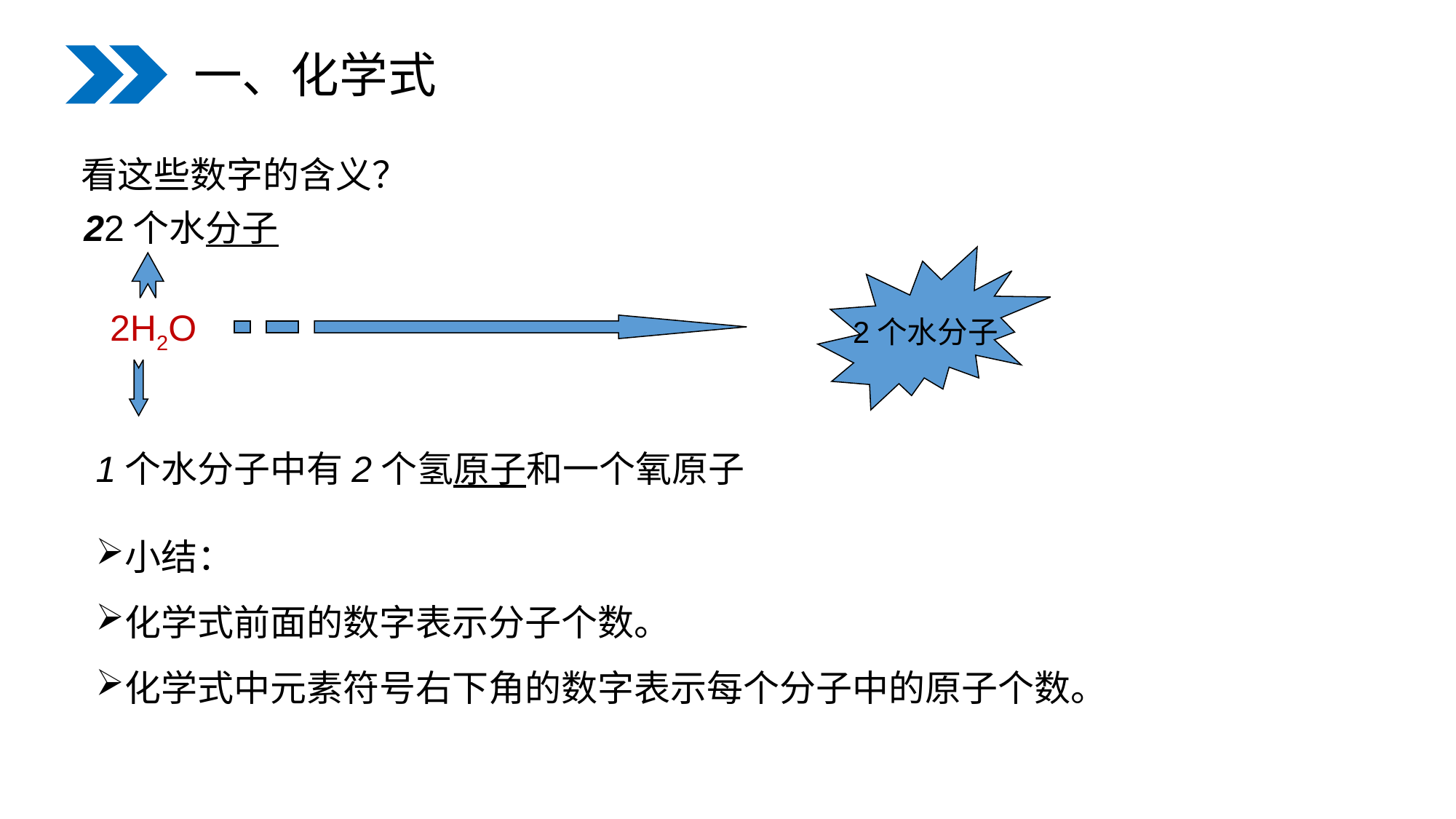

一、化学式
看这些数字的含义？
22个水分子
2个水分子

2H2O

1个水分子中有2个氢原子和一个氧原子
小结：
化学式前面的数字表示分子个数。
化学式中元素符号右下角的数字表示每个分子中的原子个数。